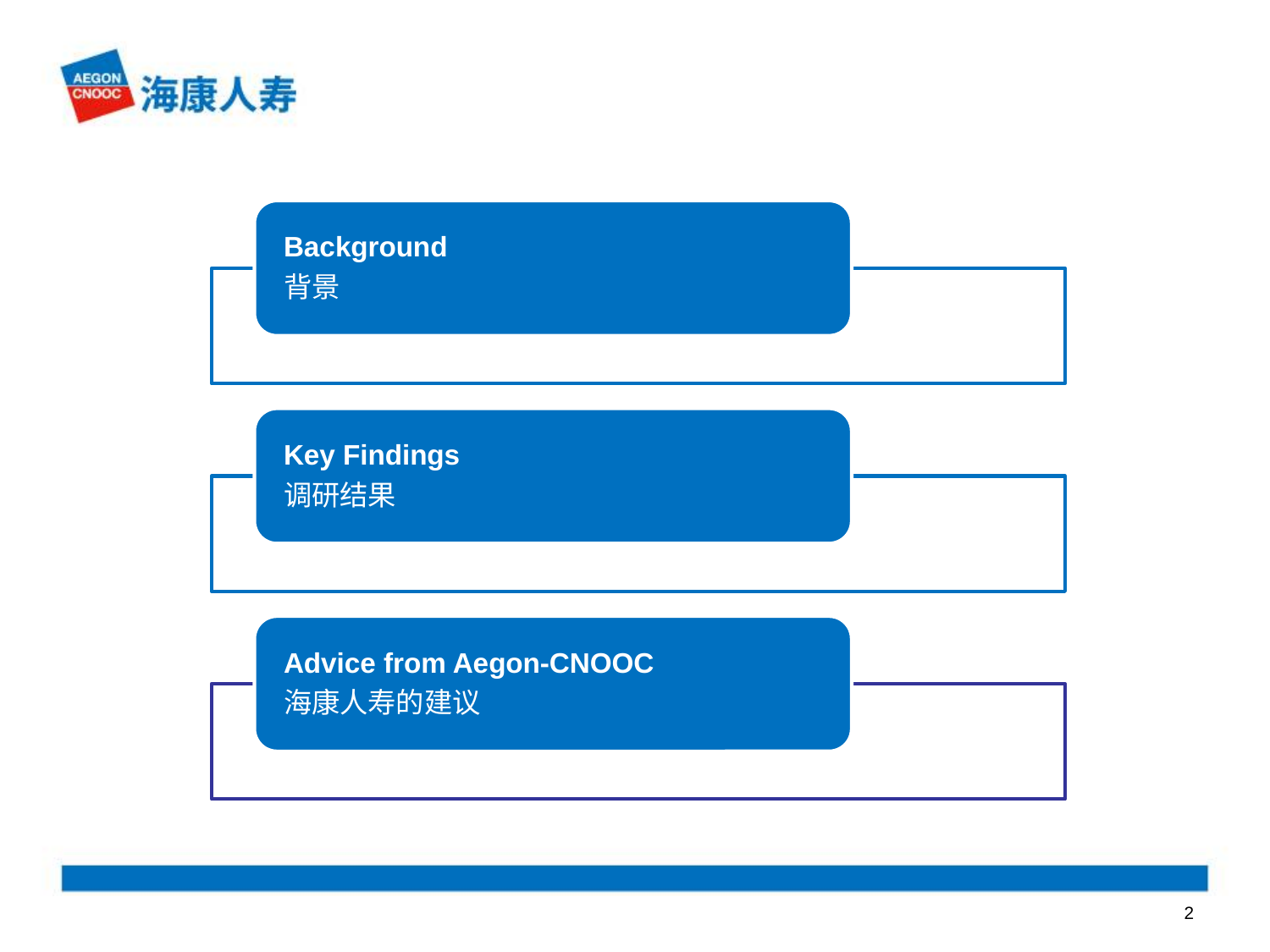

Background
背景
Key Findings
调研结果
Advice from Aegon-CNOOC
海康人寿的建议
2